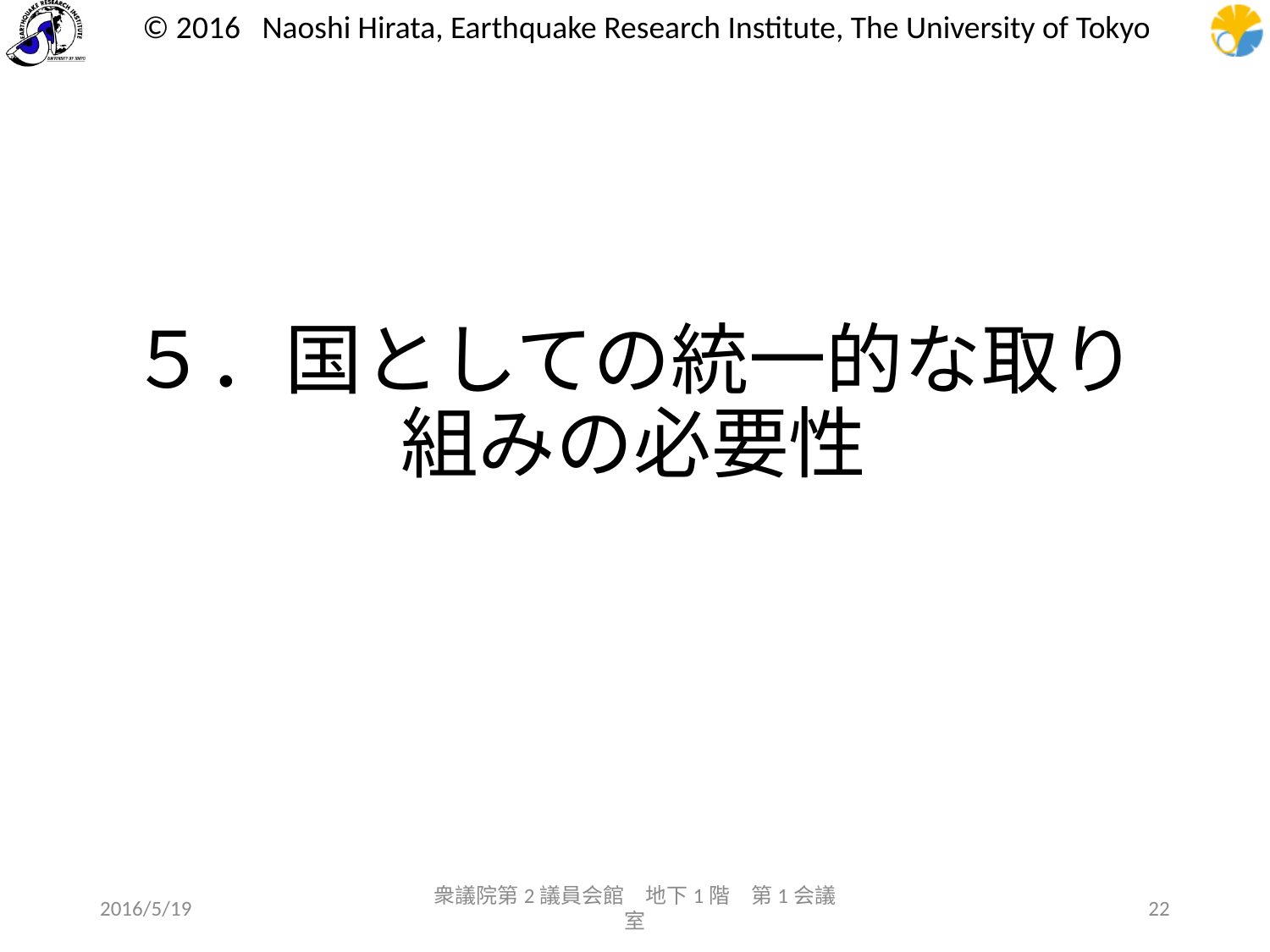

# ５．国としての統一的な取り組みの必要性
2016/5/19
衆議院第2議員会館　地下1階　第1会議室
22